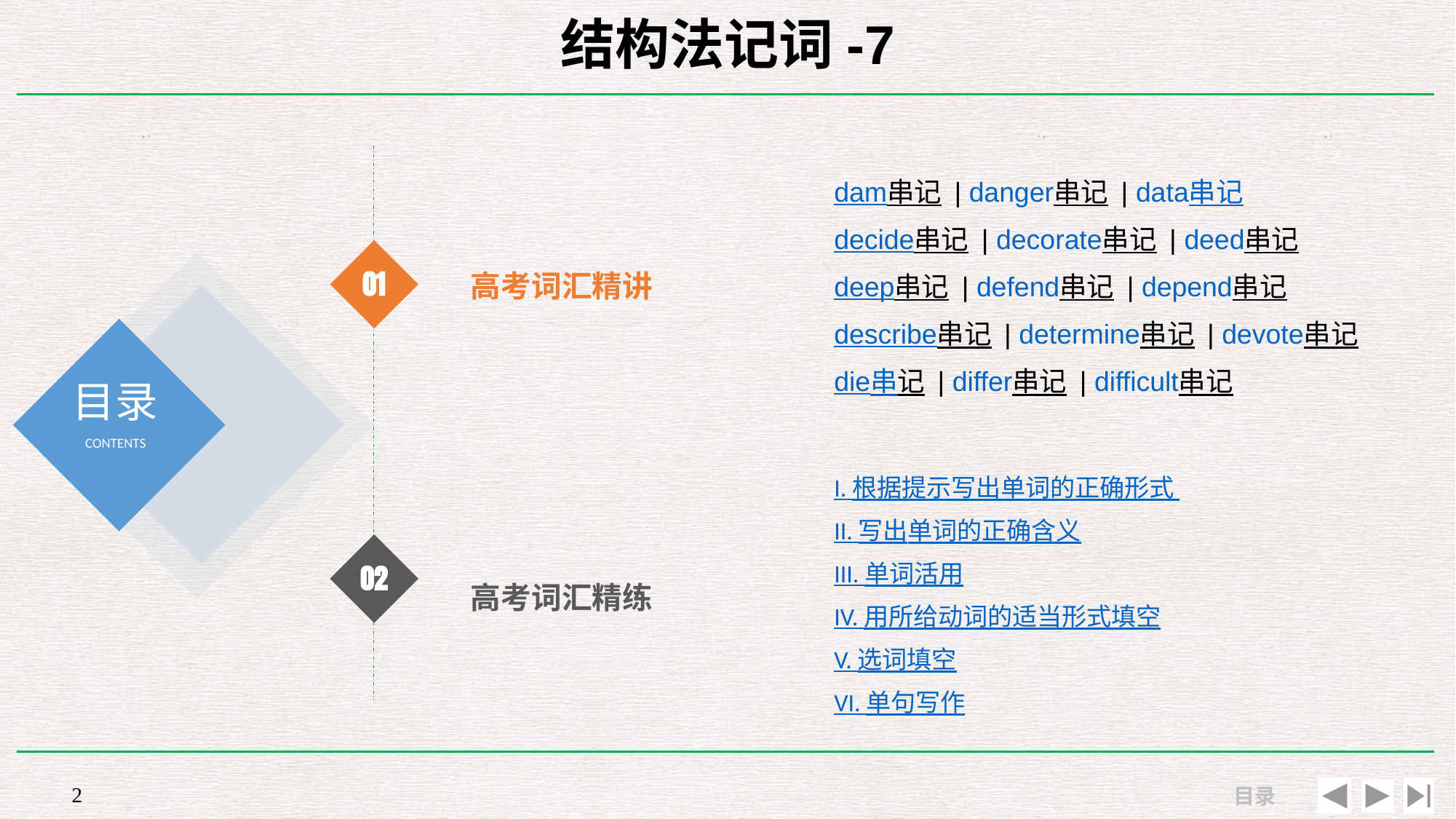

# 结构法记词-7
高考词汇精讲
dam串记 | danger串记 | data串记
decide串记 | decorate串记 | deed串记
deep串记 | defend串记 | depend串记
describe串记 | determine串记 | devote串记
die串记 | differ串记 | difficult串记
01

I. 根据提示写出单词的正确形式
II. 写出单词的正确含义
III. 单词活用
IV. 用所给动词的适当形式填空
V. 选词填空
VI. 单句写作
高考词汇精练
02